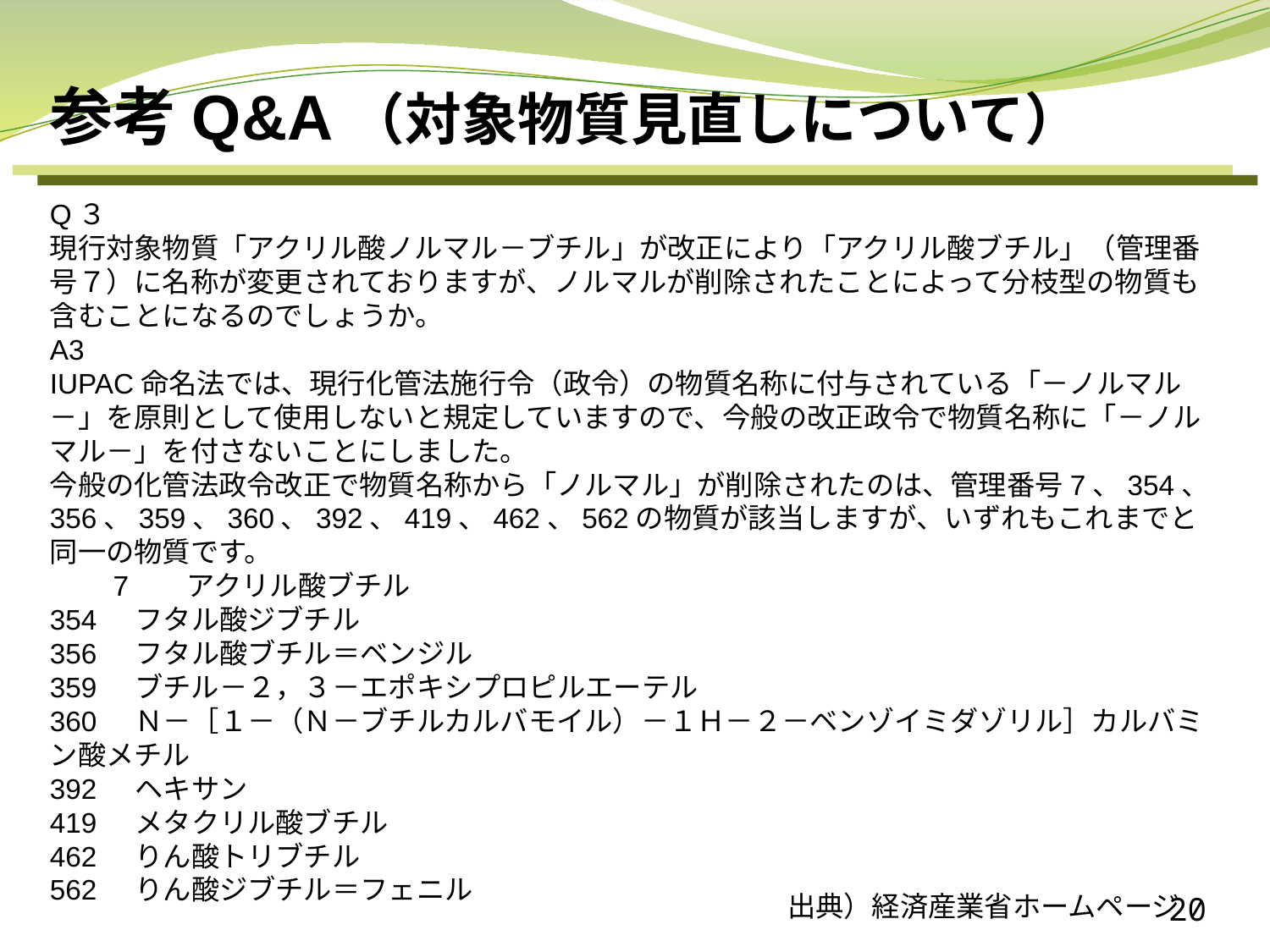

参考Q&A（対象物質見直しについて）

Q３
現行対象物質「アクリル酸ノルマル－ブチル」が改正により「アクリル酸ブチル」（管理番号７）に名称が変更されておりますが、ノルマルが削除されたことによって分枝型の物質も含むことになるのでしょうか。
A3
IUPAC命名法では、現行化管法施行令（政令）の物質名称に付与されている「－ノルマル－」を原則として使用しないと規定していますので、今般の改正政令で物質名称に「－ノルマル－」を付さないことにしました。
今般の化管法政令改正で物質名称から「ノルマル」が削除されたのは、管理番号7、354、356、359、360、392、419、462、562の物質が該当しますが、いずれもこれまでと同一の物質です。
　　7   　アクリル酸ブチル
354    フタル酸ジブチル
356    フタル酸ブチル＝ベンジル
359    ブチル－２，３－エポキシプロピルエーテル
360    Ｎ－［１－（Ｎ－ブチルカルバモイル）－１Ｈ－２－ベンゾイミダゾリル］カルバミン酸メチル
392    ヘキサン
419    メタクリル酸ブチル
462    りん酸トリブチル
562    りん酸ジブチル＝フェニル
20
出典）経済産業省ホームページ